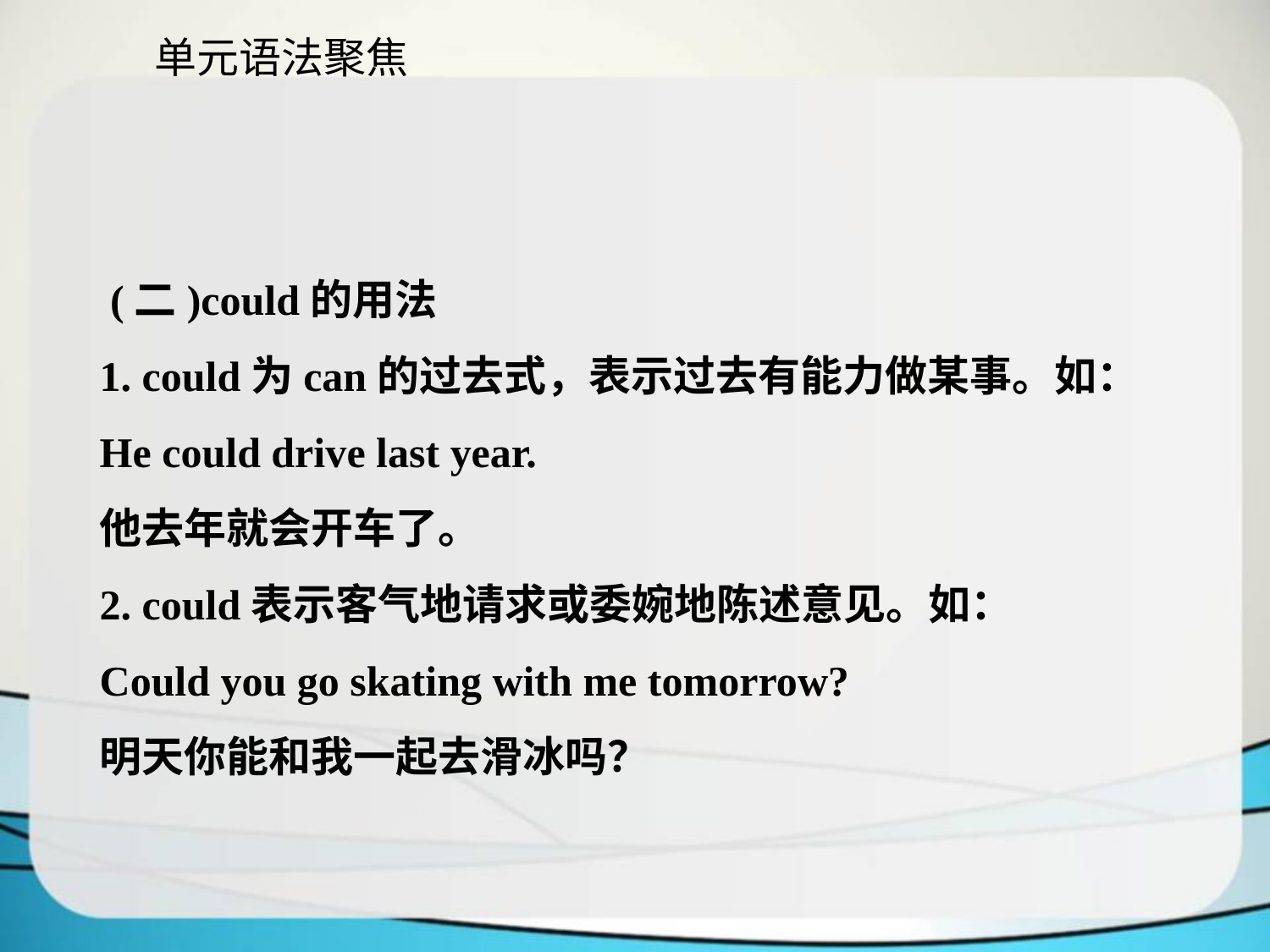

单元语法聚焦
 (二)could的用法
1. could为can的过去式，表示过去有能力做某事。如：
He could drive last year.
他去年就会开车了。
2. could表示客气地请求或委婉地陈述意见。如：
Could you go skating with me tomorrow?
明天你能和我一起去滑冰吗？